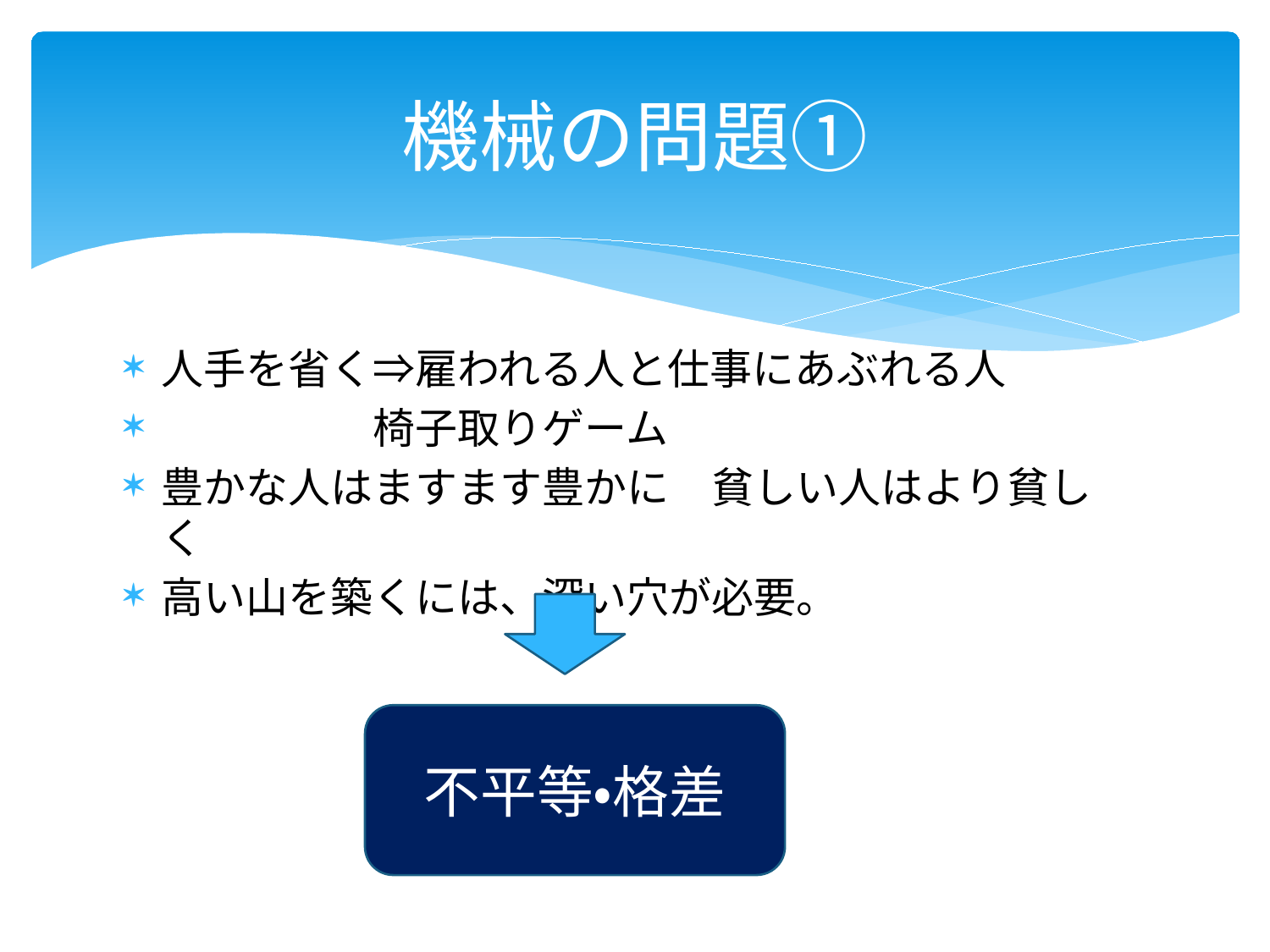

# 機械の問題①
人手を省く⇒雇われる人と仕事にあぶれる人
　　　　　椅子取りゲーム
豊かな人はますます豊かに　貧しい人はより貧しく
高い山を築くには、深い穴が必要。

不平等・格差